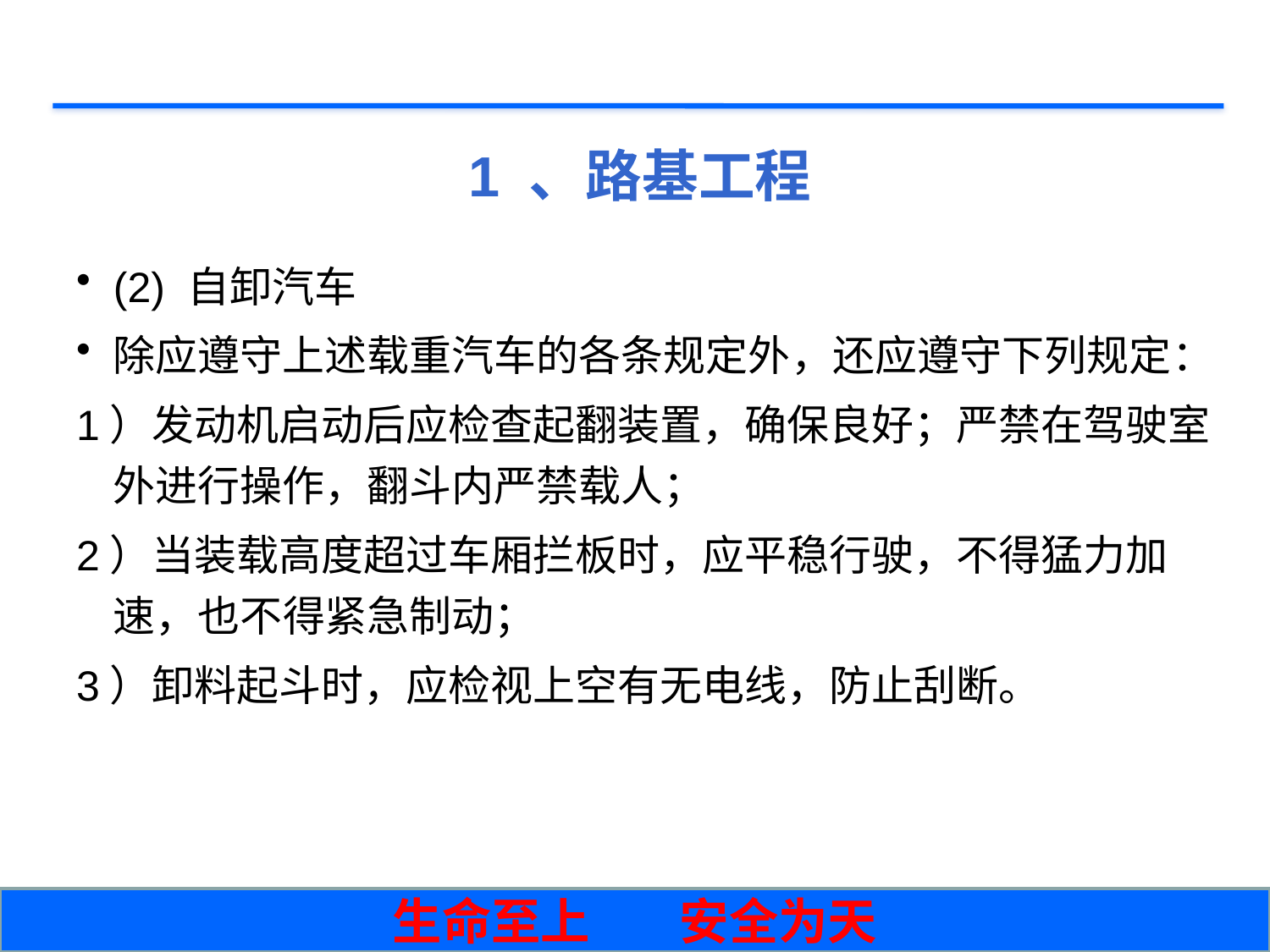

# 1 、路基工程
(2) 自卸汽车
除应遵守上述载重汽车的各条规定外，还应遵守下列规定：
1）发动机启动后应检查起翻装置，确保良好；严禁在驾驶室外进行操作，翻斗内严禁载人；
2）当装载高度超过车厢拦板时，应平稳行驶，不得猛力加速，也不得紧急制动；
3）卸料起斗时，应检视上空有无电线，防止刮断。